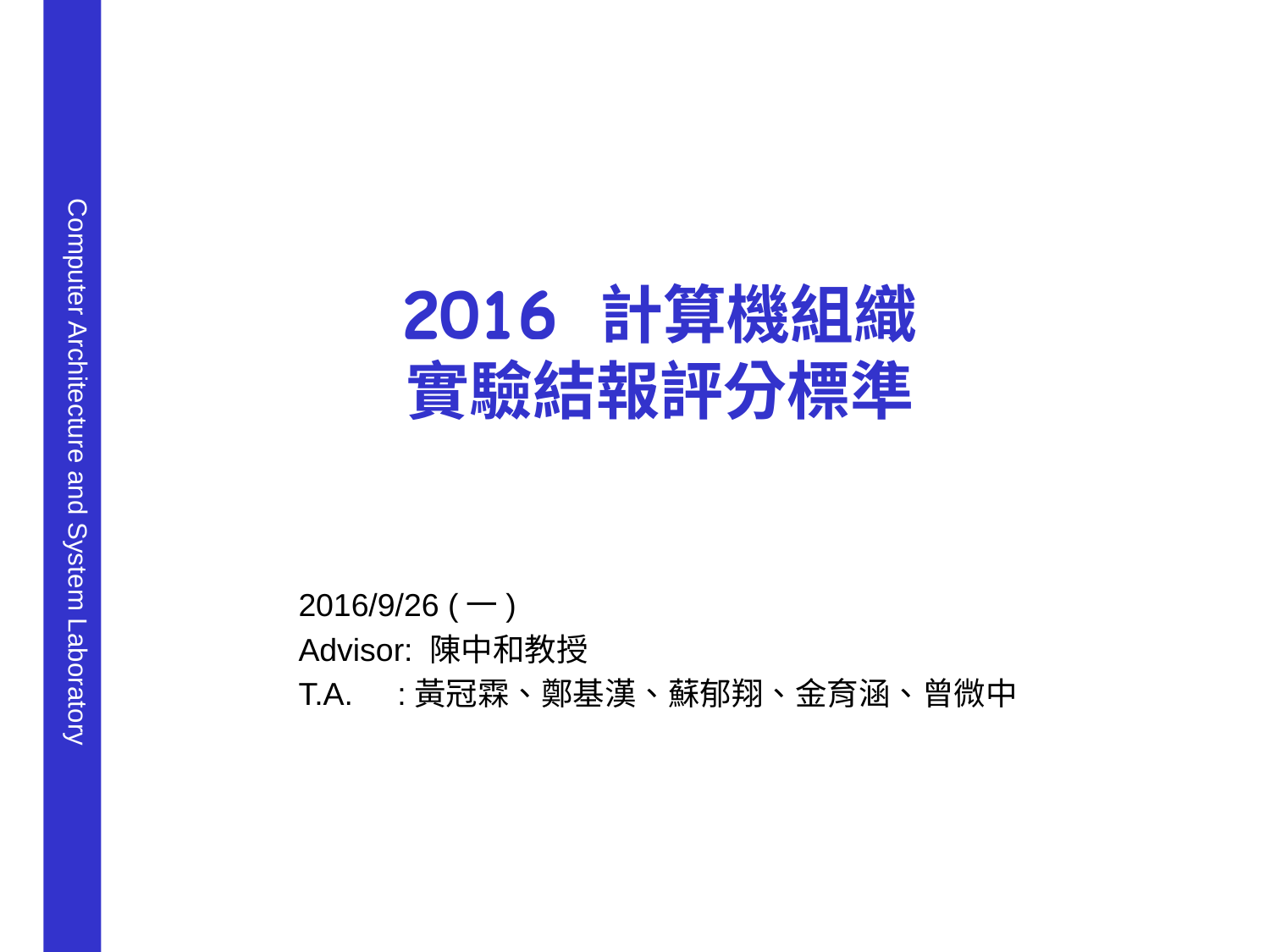

# 2016 計算機組織 實驗結報評分標準
2016/9/26 (一)
Advisor: 陳中和教授
T.A.     :黃冠霖、鄭基漢、蘇郁翔、金育涵、曾微中